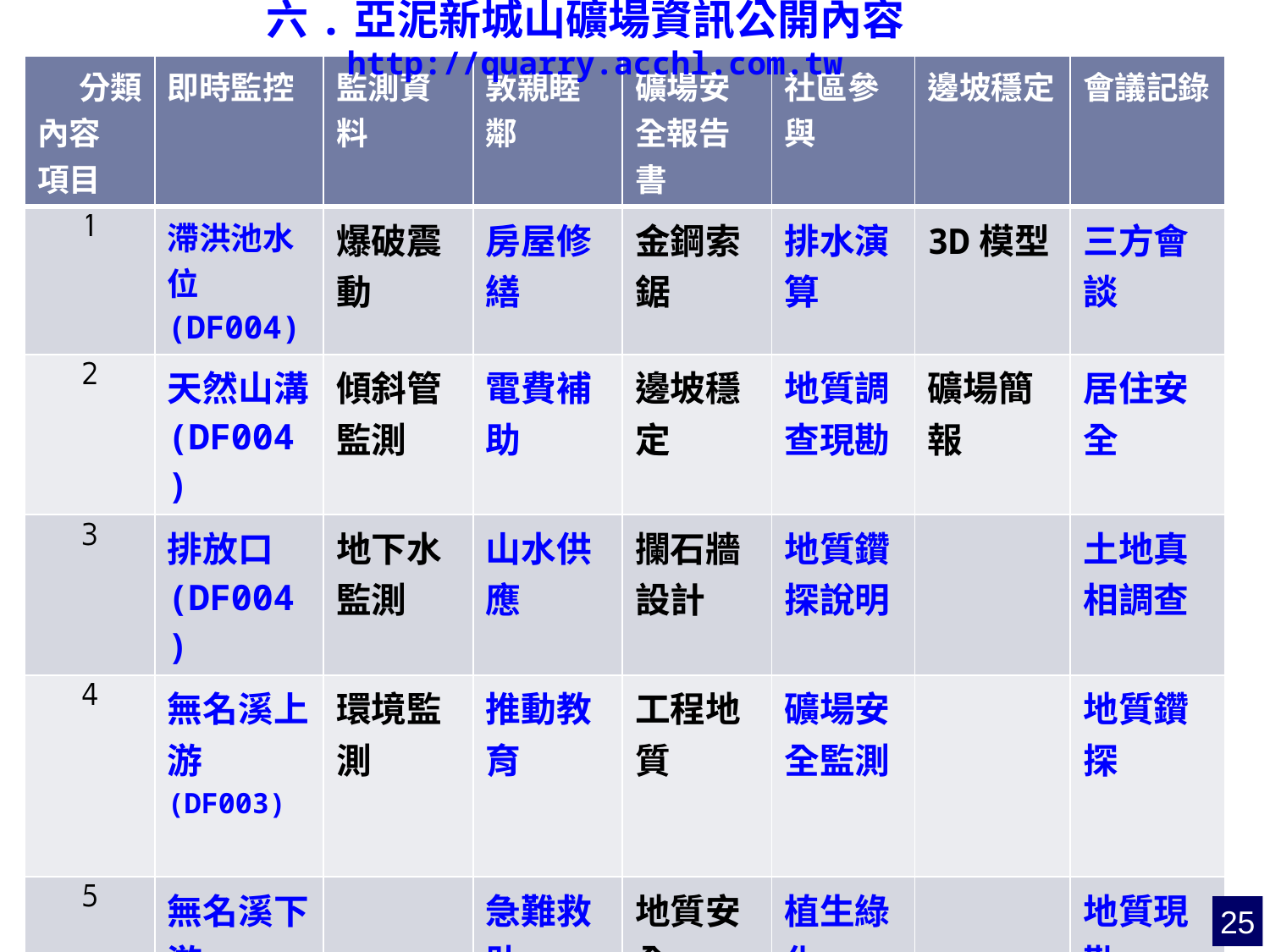

# 六.亞泥新城山礦場資訊公開內容   http://quarry.acchl.com.tw
| 分類 內容 項目 | 即時監控 | 監測資料 | 敦親睦鄰 | 礦場安全報告書 | 社區參與 | 邊坡穩定 | 會議記錄 |
| --- | --- | --- | --- | --- | --- | --- | --- |
| 1 | 滯洪池水位(DF004) | 爆破震動 | 房屋修繕 | 金鋼索鋸 | 排水演算 | 3D模型 | 三方會談 |
| 2 | 天然山溝 (DF004) | 傾斜管監測 | 電費補助 | 邊坡穩定 | 地質調查現勘 | 礦場簡報 | 居住安全 |
| 3 | 排放口 (DF004) | 地下水監測 | 山水供應 | 攔石牆設計 | 地質鑽探說明 |  | 土地真相調查 |
| 4 | 無名溪上游(DF003) | 環境監測 | 推動教育 | 工程地質 | 礦場安全監測 |  | 地質鑽探 |
| 5 | 無名溪下游(DF003) |  | 急難救助 | 地質安全 | 植生綠化 |  | 地質現勘 |
| 6 |  |  | 社區美化 | 水保設施評估 | 地震風災後礦場檢查 |  |  |
| 7 |  |  |  | 植生復育報告 |  |  |  |
25